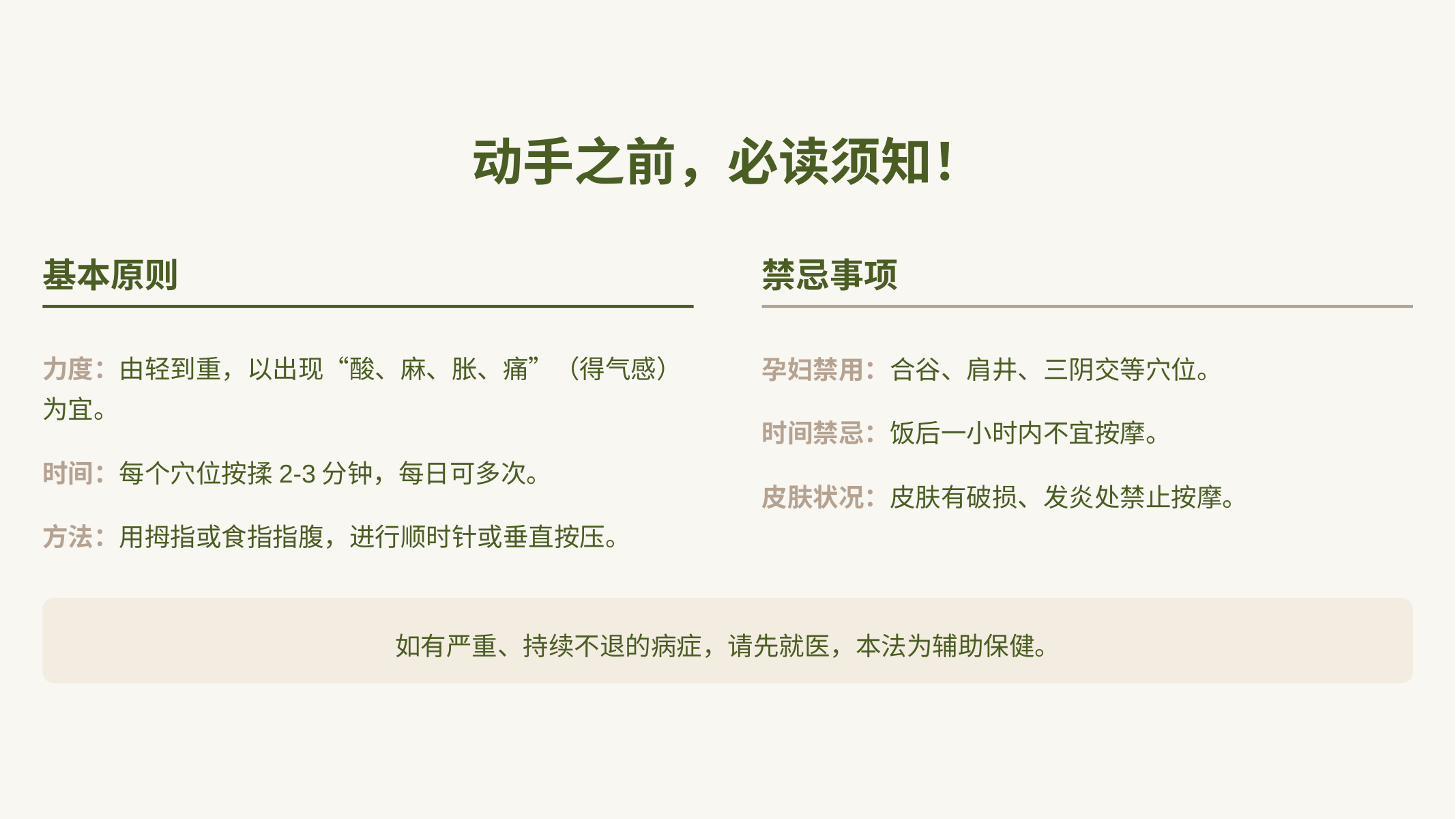

动手之前，必读须知！
基本原则
禁忌事项

力度：由轻到重，以出现“酸、麻、胀、痛”（得气感）为宜。
孕妇禁用：合谷、肩井、三阴交等穴位。
时间禁忌：饭后一小时内不宜按摩。
时间：每个穴位按揉2-3分钟，每日可多次。
皮肤状况：皮肤有破损、发炎处禁止按摩。
方法：用拇指或食指指腹，进行顺时针或垂直按压。

如有严重、持续不退的病症，请先就医，本法为辅助保健。